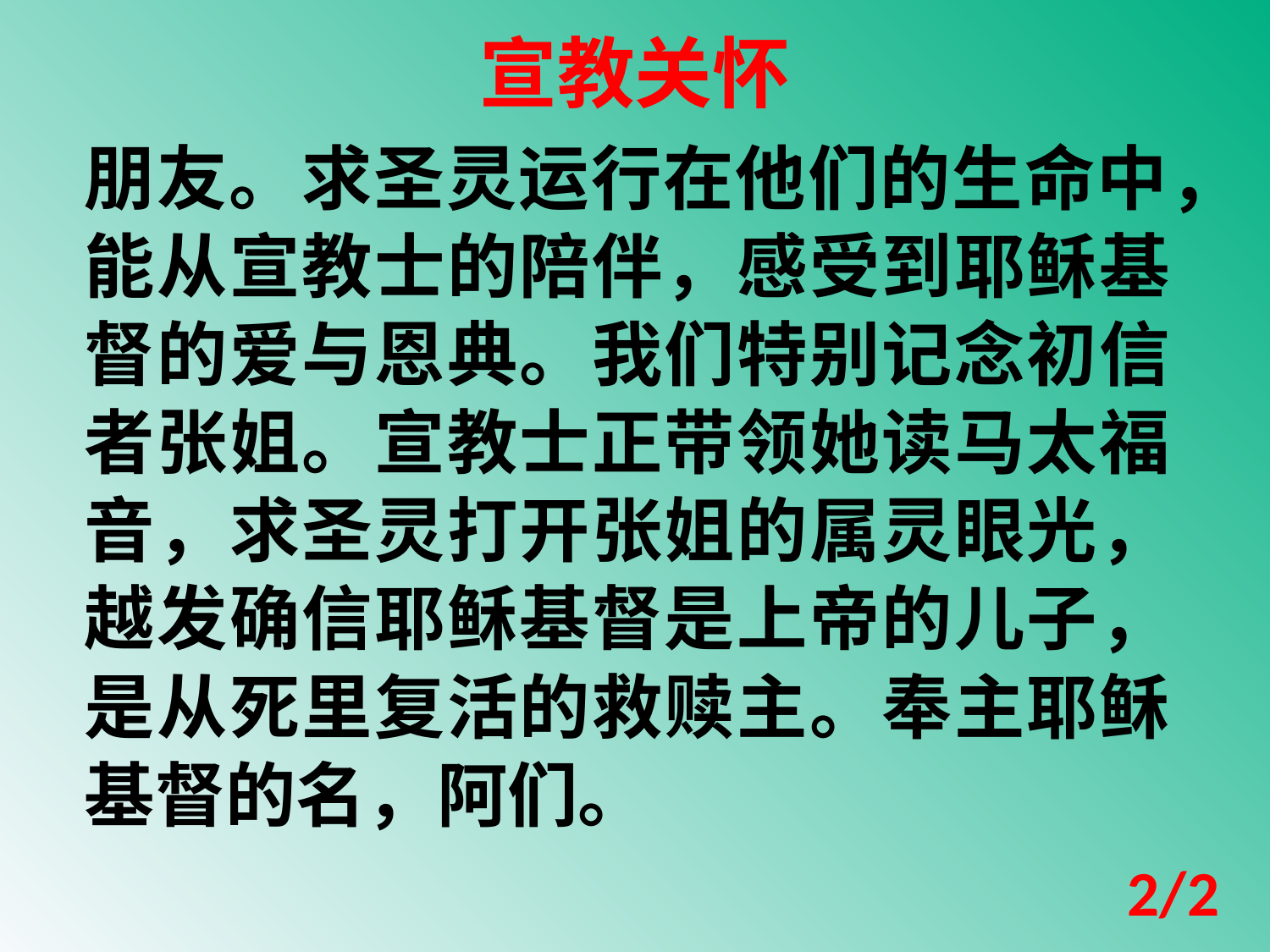

宣教关怀
朋友。求圣灵运行在他们的生命中，能从宣教士的陪伴，感受到耶稣基督的爱与恩典。我们特别记念初信者张姐。宣教士正带领她读马太福音，求圣灵打开张姐的属灵眼光，越发确信耶稣基督是上帝的儿子，是从死里复活的救赎主。奉主耶稣基督的名，阿们。
2/2